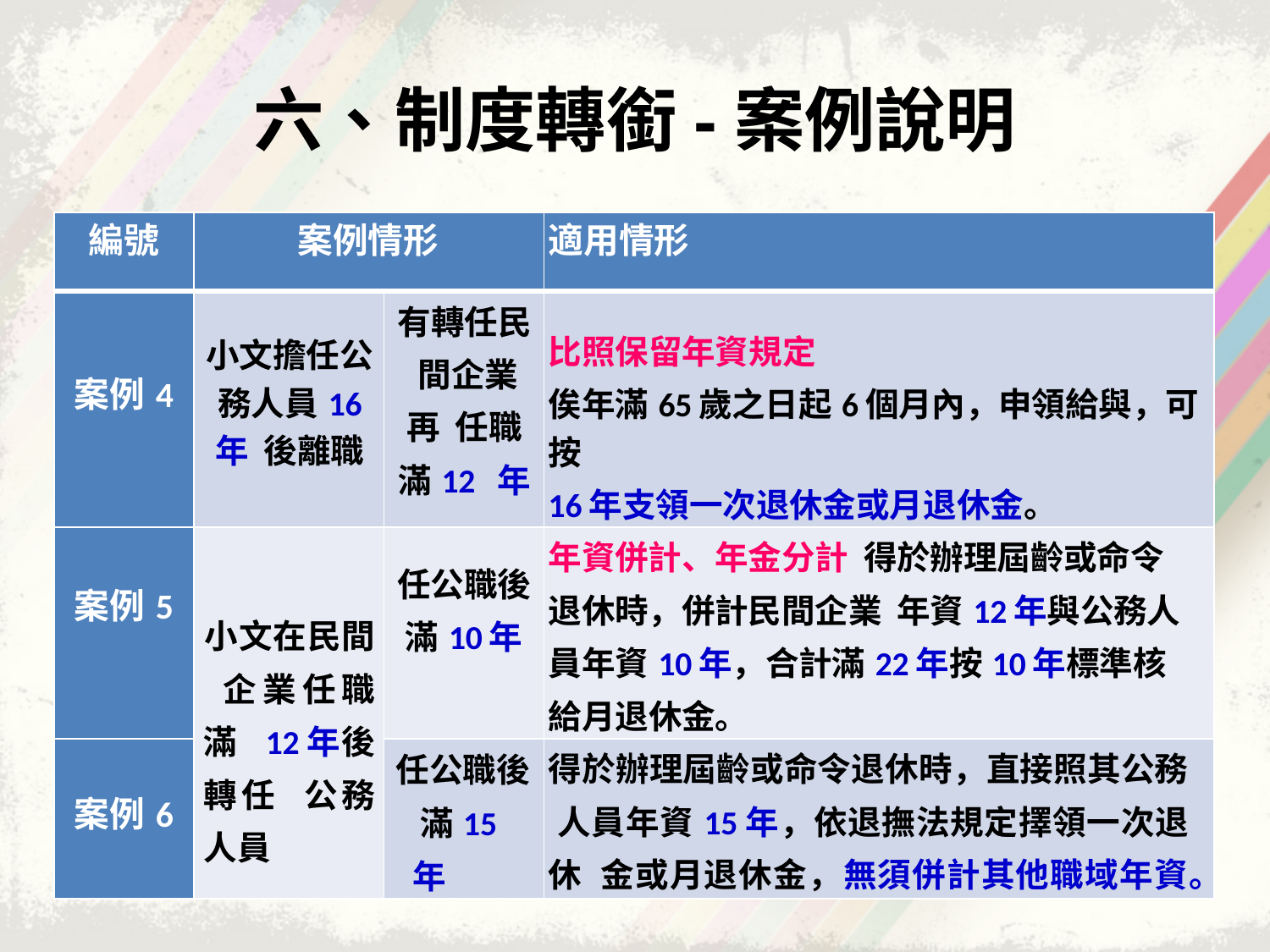

# 六、制度轉銜-案例說明
| 編號 | 案例情形 |  | 適用情形 |
| --- | --- | --- | --- |
| 案例4 | 小文擔任公 務人員16年 後離職 | 有轉任民 間企業再 任職滿12 年 | 比照保留年資規定 俟年滿65歲之日起6個月內，申領給與，可按 16年支領一次退休金或月退休金。 |
| 案例5 | 小文在民間 企業任職滿 12年後轉任 公務人員 | 任公職後 滿10年 | 年資併計、年金分計 得於辦理屆齡或命令退休時，併計民間企業 年資12年與公務人員年資10年，合計滿22年按10年標準核給月退休金。 |
| 案例6 |  | 任公職後 滿15年 | 得於辦理屆齡或命令退休時，直接照其公務 人員年資15年，依退撫法規定擇領一次退休 金或月退休金，無須併計其他職域年資。 |